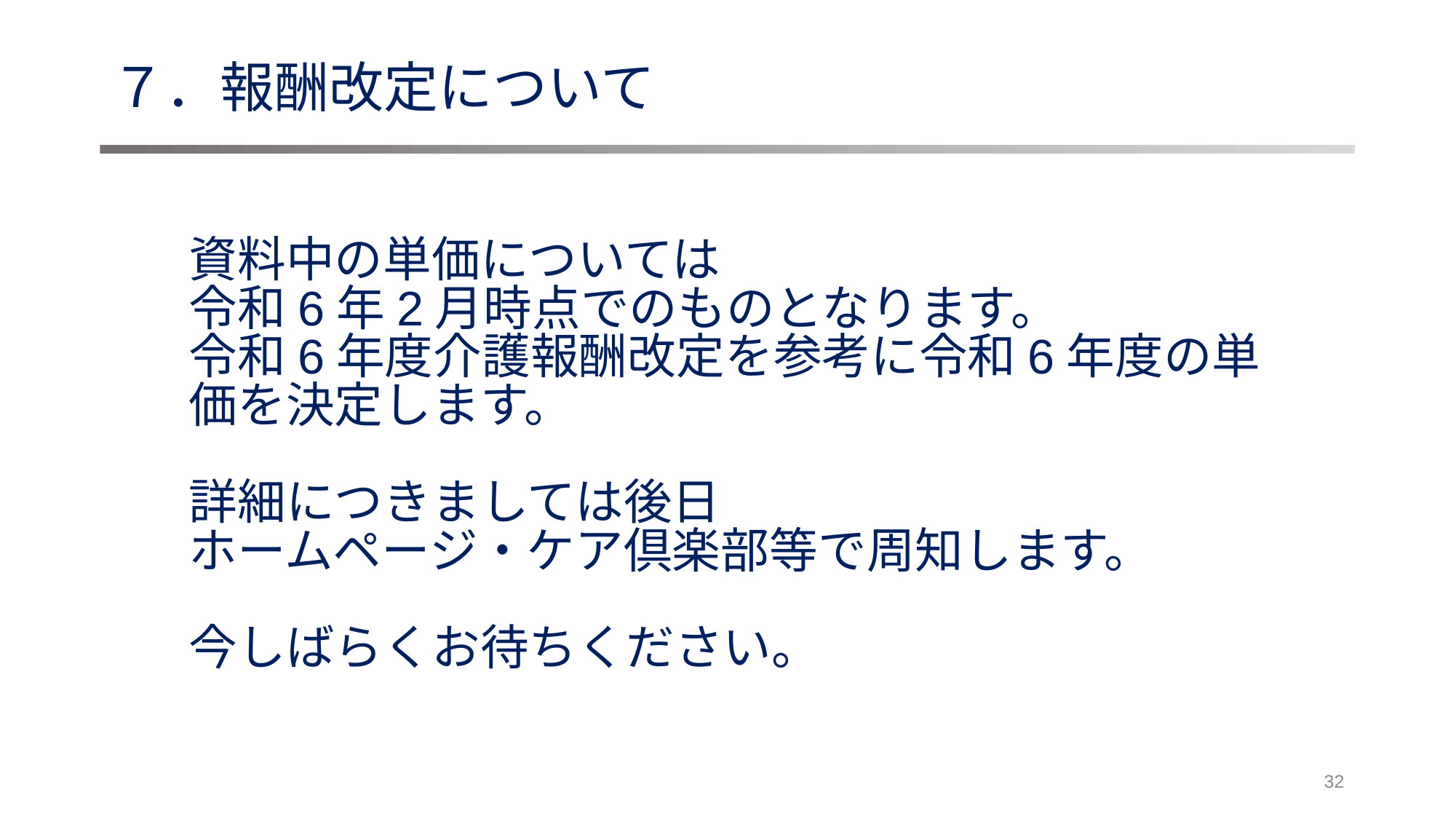

# ７．報酬改定について

資料中の単価については
令和6年2月時点でのものとなります。
令和6年度介護報酬改定を参考に令和6年度の単価を決定します。

詳細につきましては後日
ホームページ・ケア倶楽部等で周知します。

今しばらくお待ちください。
32